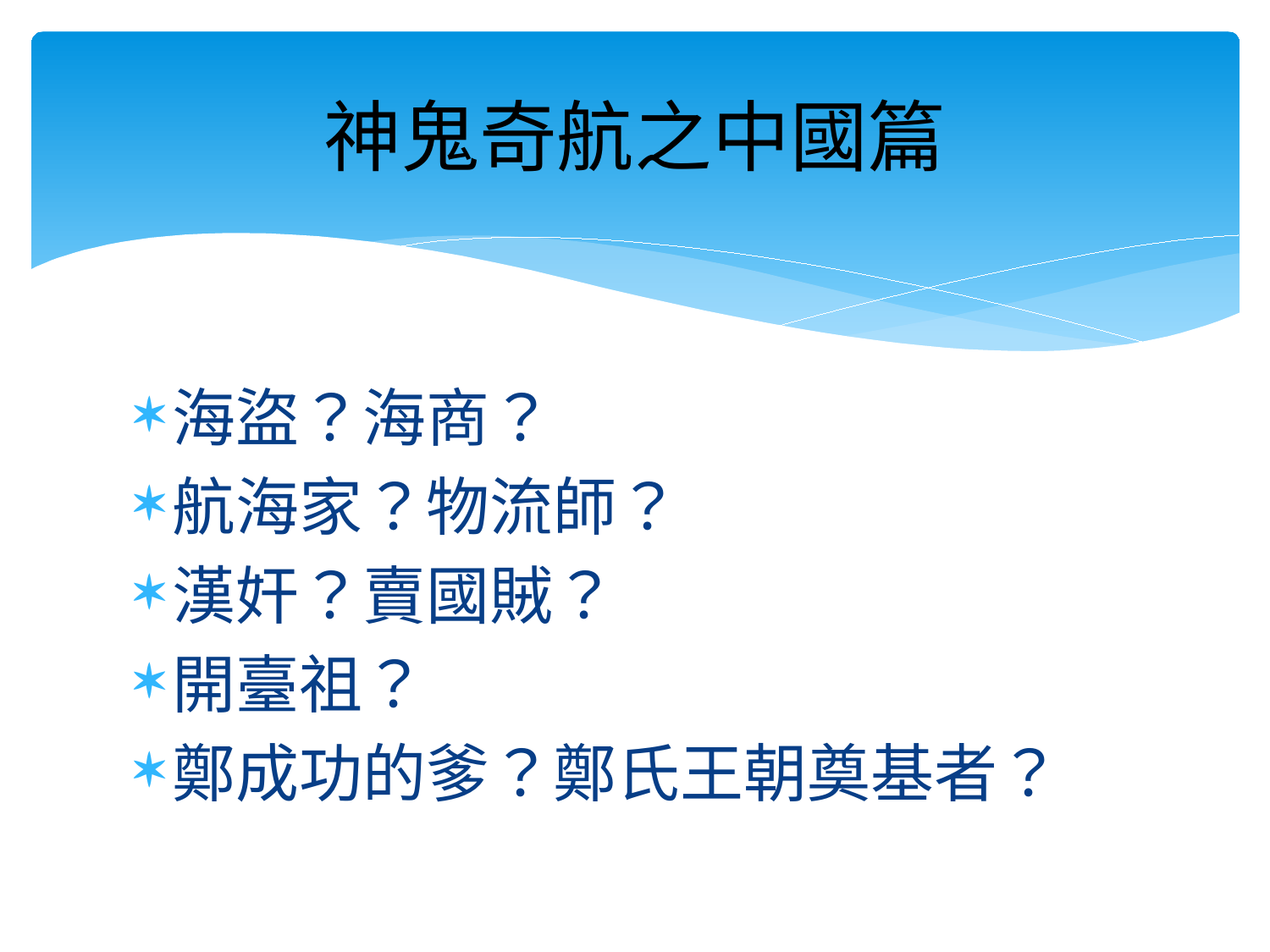

# 神鬼奇航之中國篇
海盜？海商？
航海家？物流師？
漢奸？賣國賊？
開臺祖？
鄭成功的爹？鄭氏王朝奠基者？